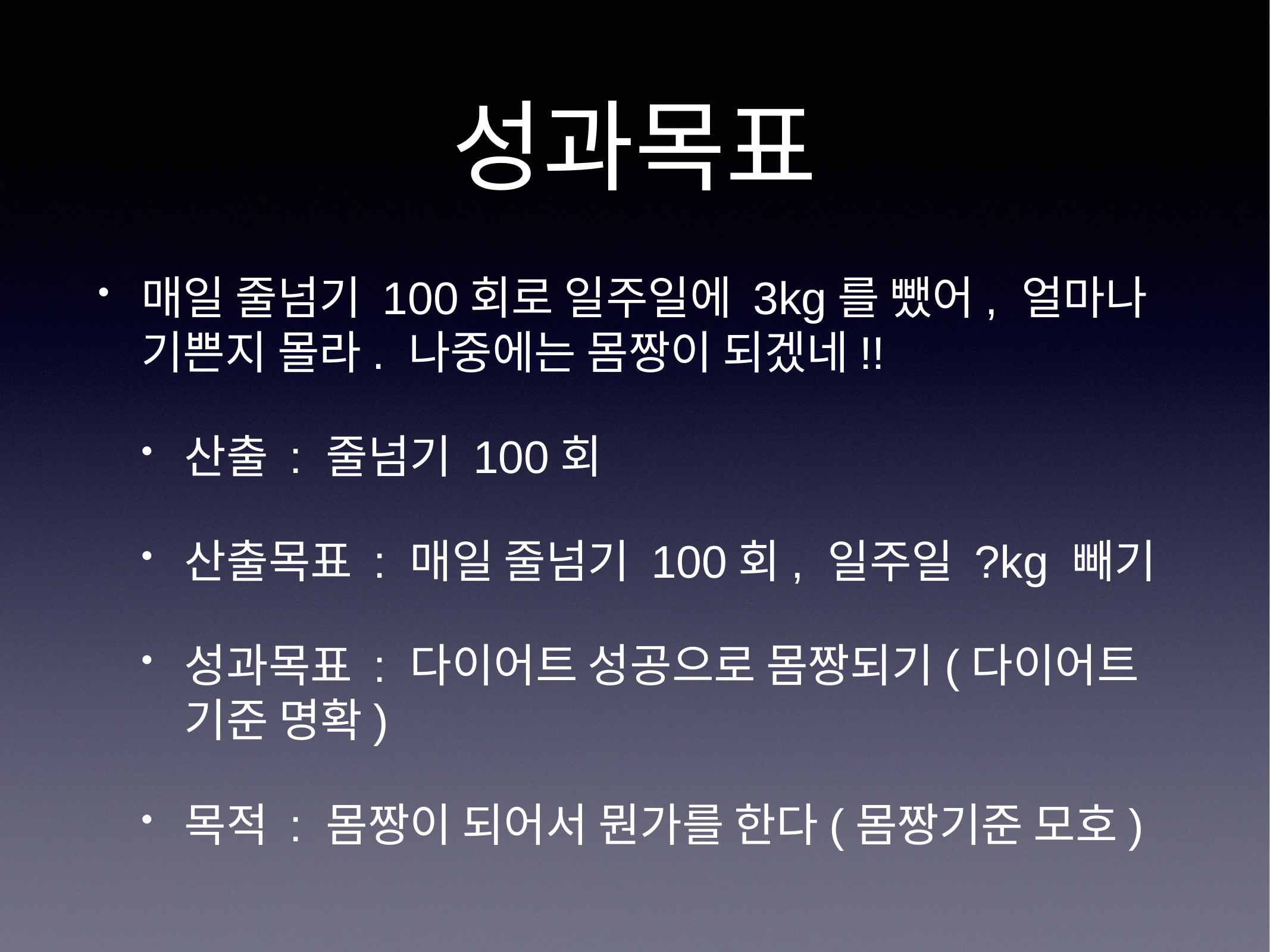

# 성과목표
매일 줄넘기 100회로 일주일에 3kg를 뺐어, 얼마나 기쁜지 몰라. 나중에는 몸짱이 되겠네!!
산출 : 줄넘기 100회
산출목표 : 매일 줄넘기 100회, 일주일 ?kg 빼기
성과목표 : 다이어트 성공으로 몸짱되기(다이어트 기준 명확)
목적 : 몸짱이 되어서 뭔가를 한다(몸짱기준 모호)